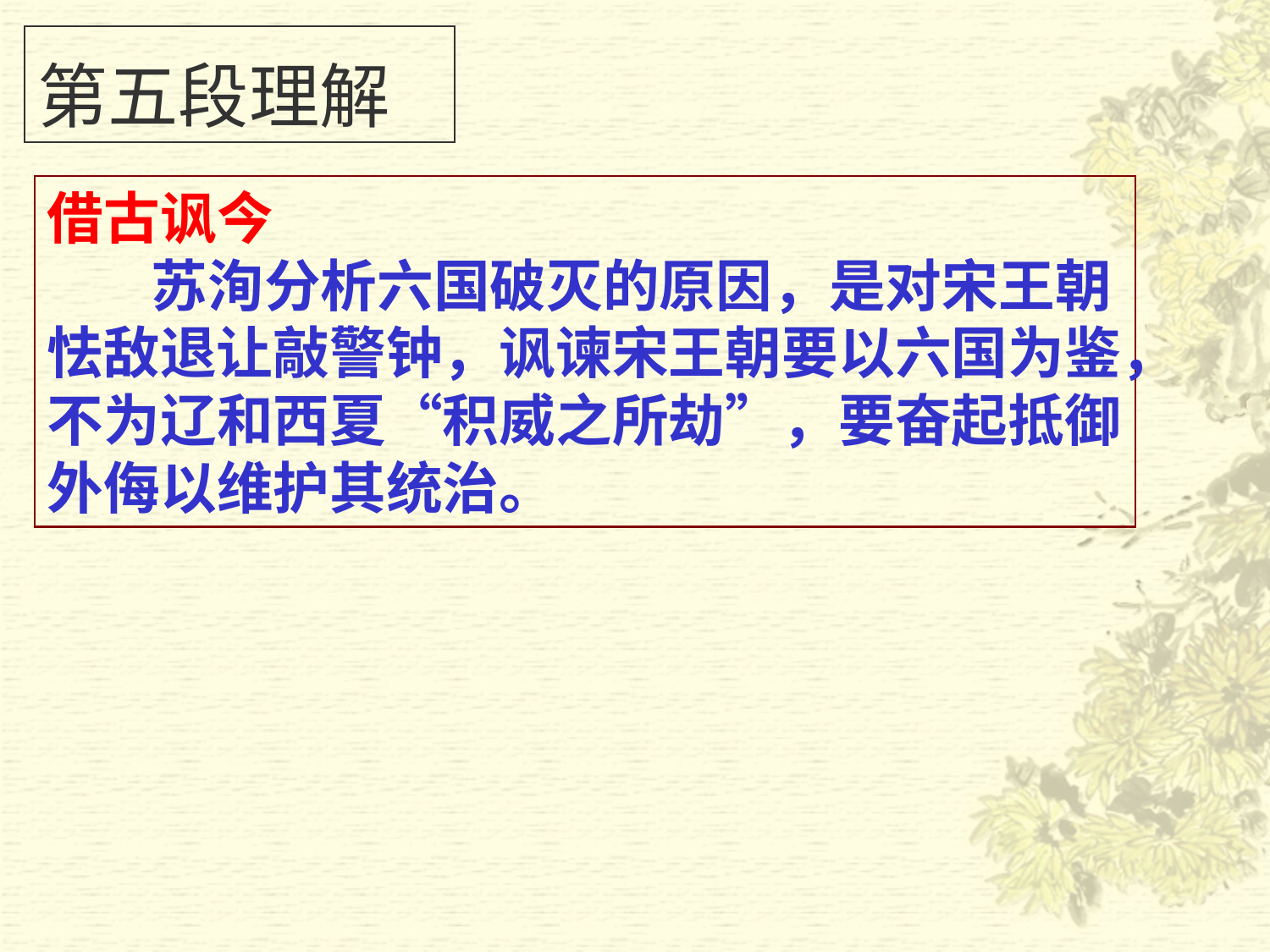

# 第五段理解
借古讽今
       苏洵分析六国破灭的原因，是对宋王朝怯敌退让敲警钟，讽谏宋王朝要以六国为鉴，不为辽和西夏“积威之所劫”，要奋起抵御外侮以维护其统治。